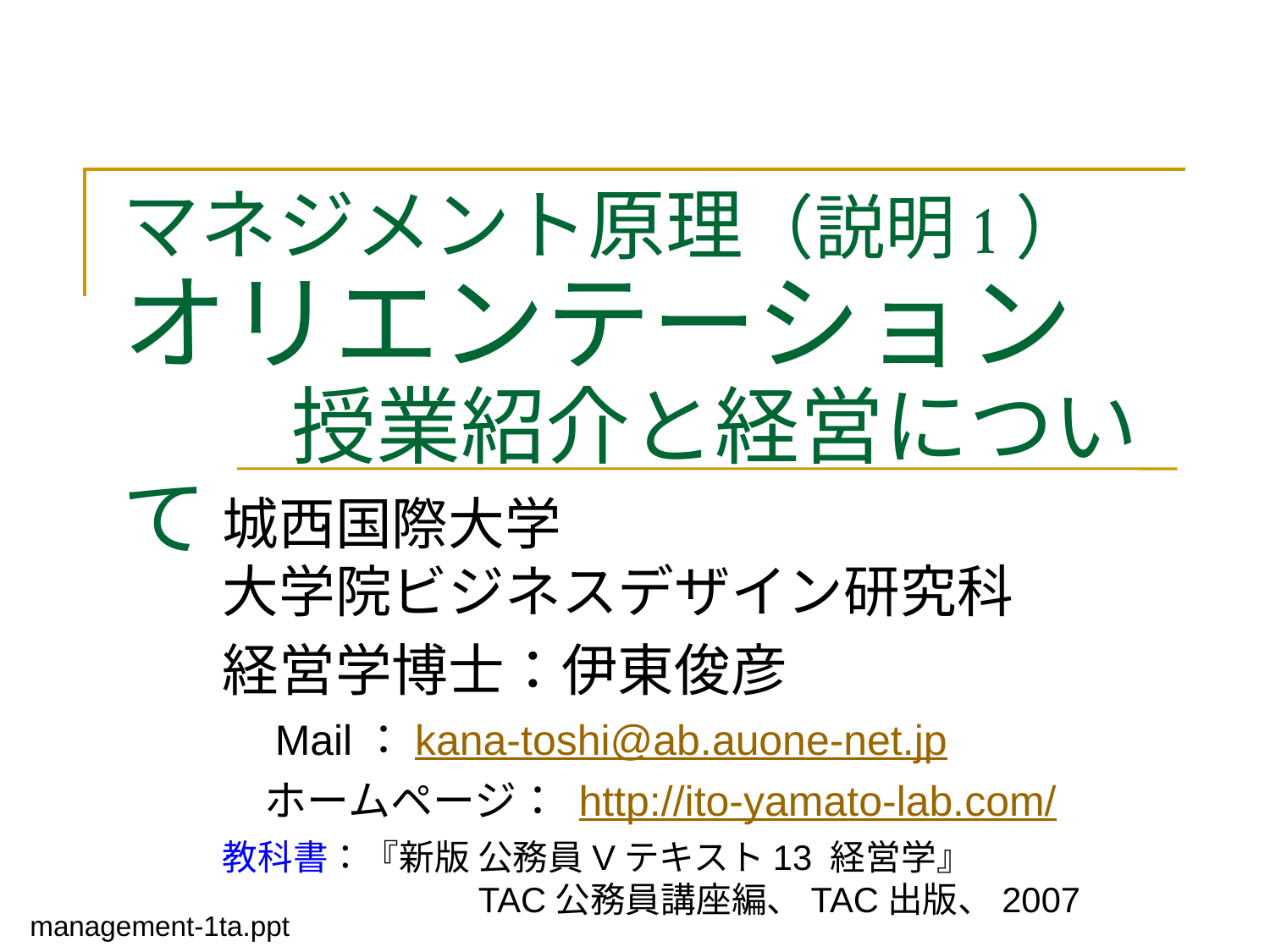

# マネジメント原理（説明1） オリエンテーション 　　授業紹介と経営について
城西国際大学
大学院ビジネスデザイン研究科
経営学博士：伊東俊彦
　Mail：kana-toshi@ab.auone-net.jp
　ホームページ： http://ito-yamato-lab.com/
教科書：『新版 公務員Vテキスト13 経営学』
　　　　　　　TAC公務員講座編、TAC出版、2007
management-1ta.ppt